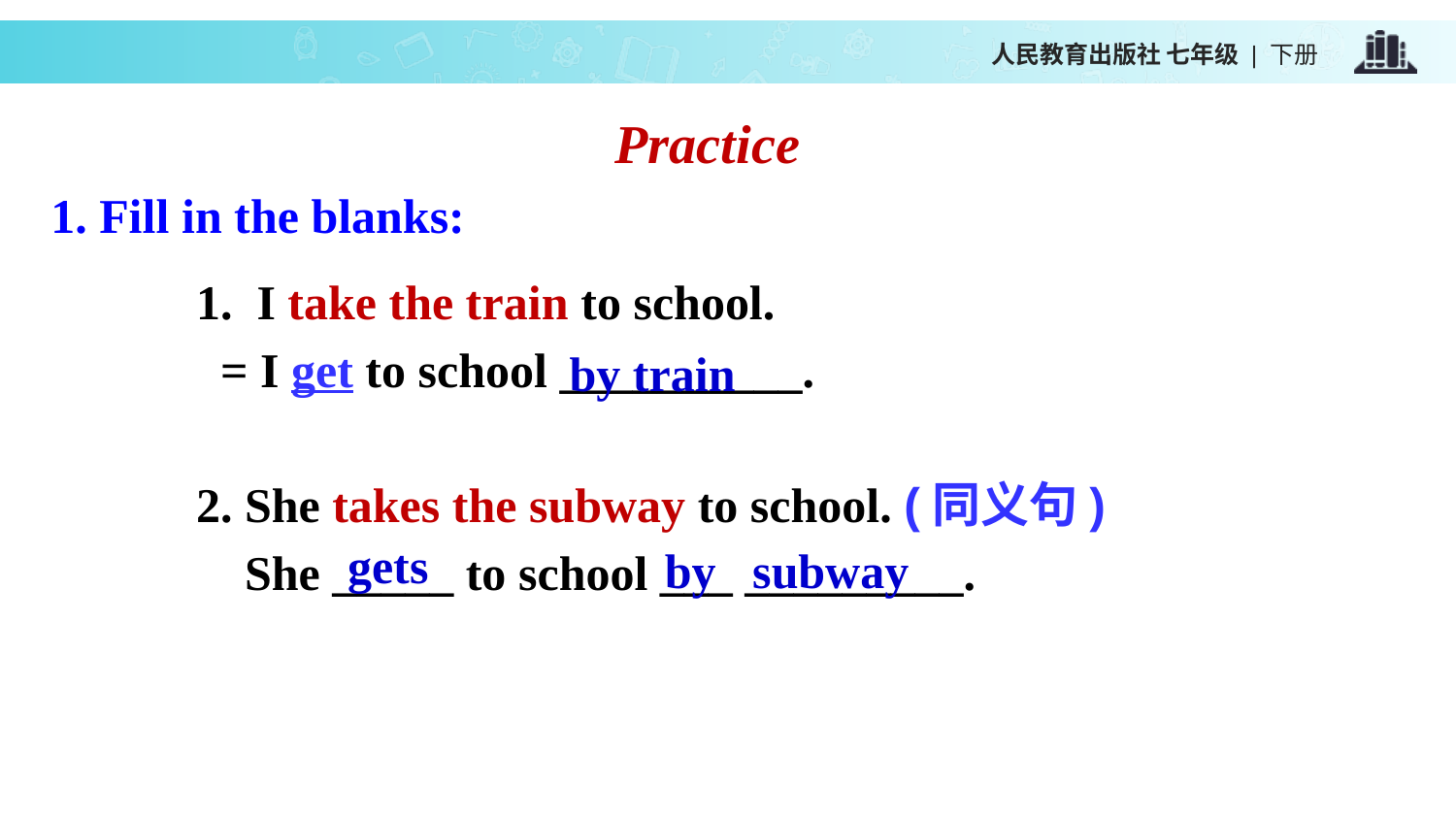

Practice
1. Fill in the blanks:
1.  I take the train to school.
  = I get to school __________.

2. She takes the subway to school. (同义句)
    She _____ to school ___ _________.
by train
gets
by   subway